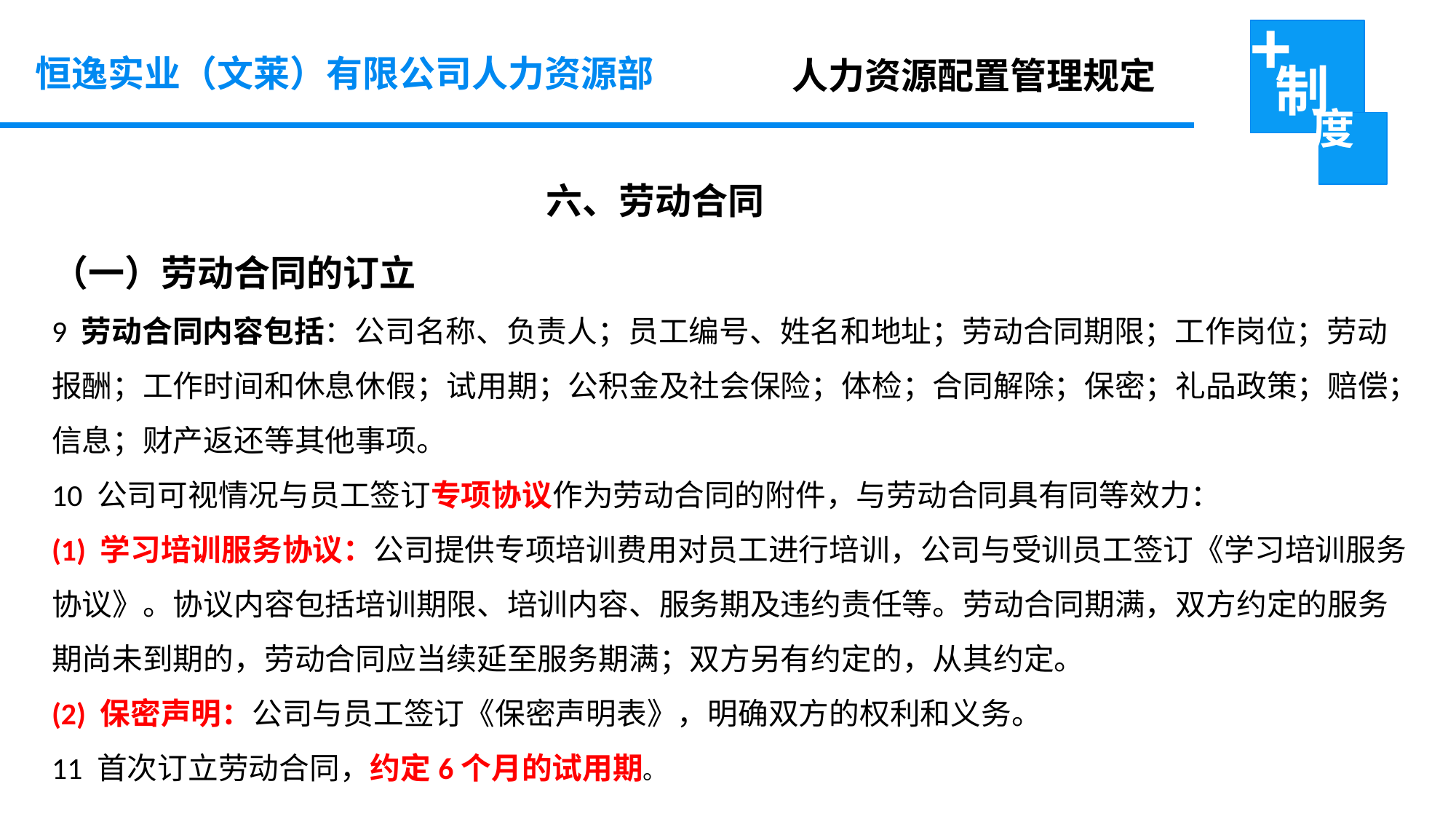

人力资源配置管理规定
恒逸实业（文莱）有限公司人力资源部
六、劳动合同
（一）劳动合同的订立
9 劳动合同内容包括：公司名称、负责人；员工编号、姓名和地址；劳动合同期限；工作岗位；劳动报酬；工作时间和休息休假；试用期；公积金及社会保险；体检；合同解除；保密；礼品政策；赔偿；信息；财产返还等其他事项。
10 公司可视情况与员工签订专项协议作为劳动合同的附件，与劳动合同具有同等效力：
(1) 学习培训服务协议：公司提供专项培训费用对员工进行培训，公司与受训员工签订《学习培训服务协议》。协议内容包括培训期限、培训内容、服务期及违约责任等。劳动合同期满，双方约定的服务期尚未到期的，劳动合同应当续延至服务期满；双方另有约定的，从其约定。
(2) 保密声明：公司与员工签订《保密声明表》，明确双方的权利和义务。
11 首次订立劳动合同，约定6个月的试用期。